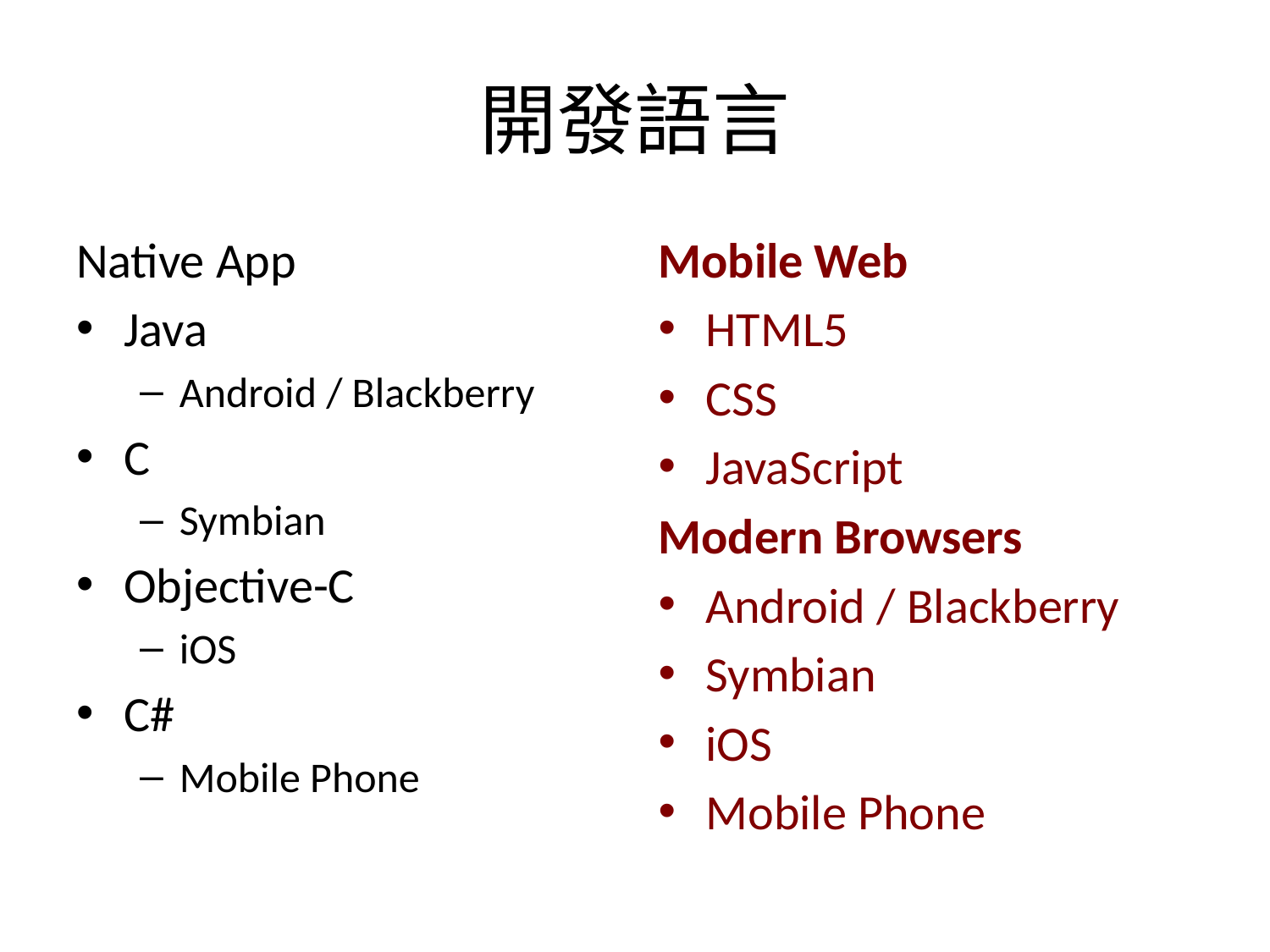

# 開發語言
Native App
Java
Android / Blackberry
C
Symbian
Objective-C
iOS
C#
Mobile Phone
Mobile Web
HTML5
CSS
JavaScript
Modern Browsers
Android / Blackberry
Symbian
iOS
Mobile Phone